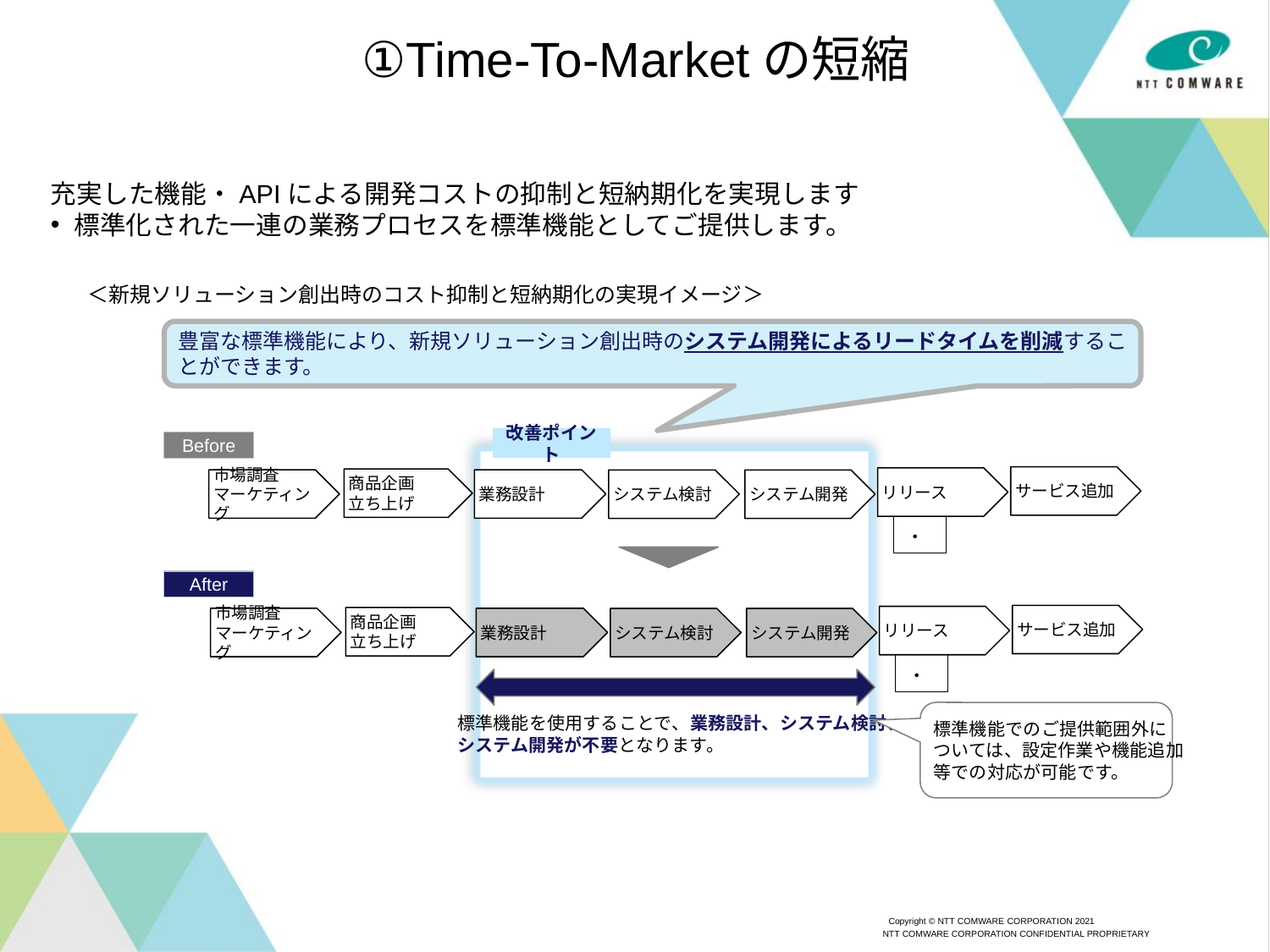

# ①Time-To-Marketの短縮
充実した機能・APIによる開発コストの抑制と短納期化を実現します
標準化された一連の業務プロセスを標準機能としてご提供します。
＜新規ソリューション創出時のコスト抑制と短納期化の実現イメージ＞
豊富な標準機能により、新規ソリューション創出時のシステム開発によるリードタイムを削減することができます。
改善ポイント
Before

サービス追加
リリース
商品企画
立ち上げ
市場調査
マーケティング
業務設計
システム検討
システム開発
・・・

After
サービス追加
リリース
商品企画
立ち上げ
市場調査
マーケティング
業務設計
システム検討
システム開発
・・・

標準機能でのご提供範囲外に
ついては、設定作業や機能追加
等での対応が可能です。
標準機能を使用することで、業務設計、システム検討、
システム開発が不要となります。